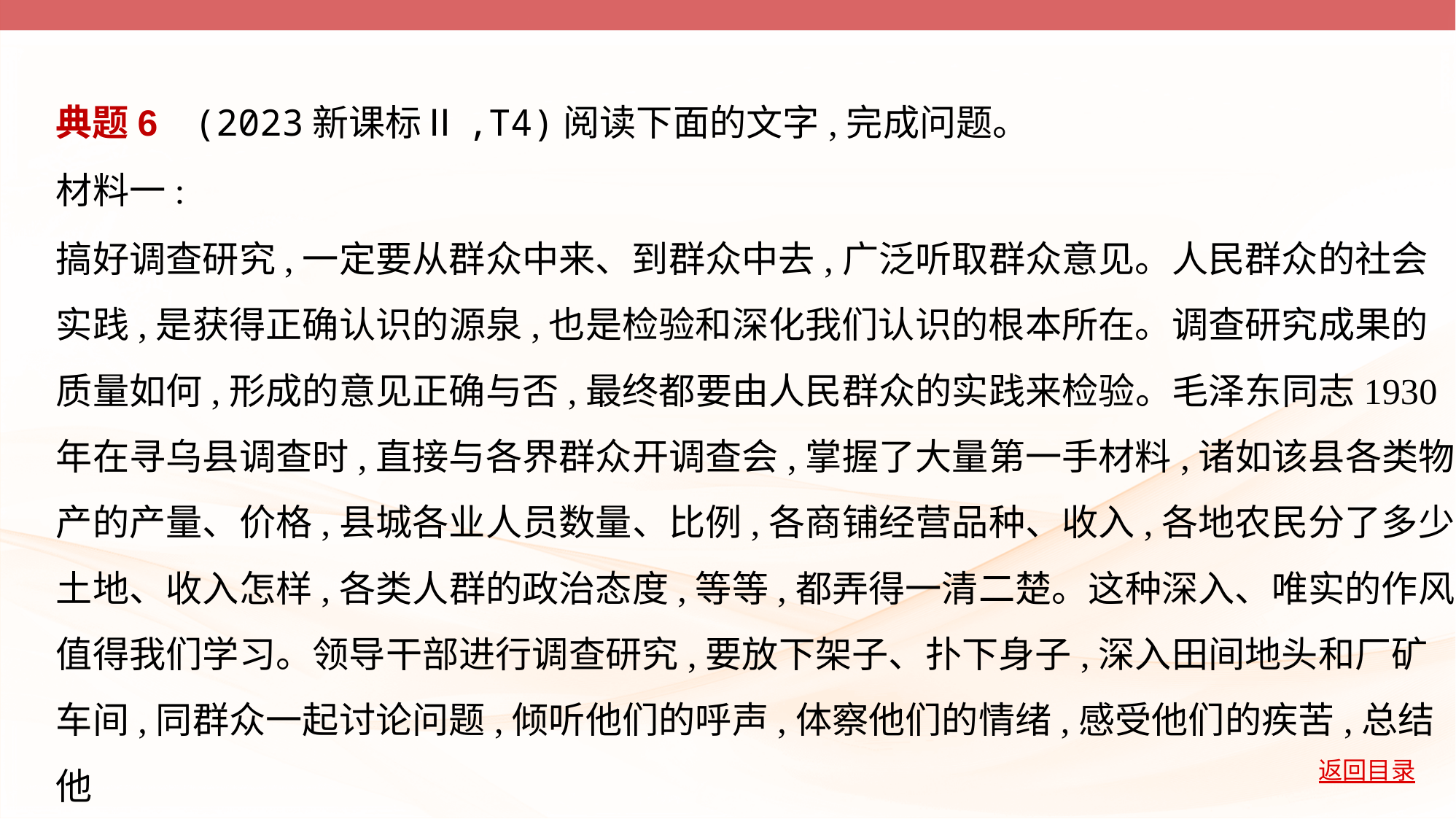

典题6    (2023新课标Ⅱ,T4)阅读下面的文字,完成问题。
材料一:
搞好调查研究,一定要从群众中来、到群众中去,广泛听取群众意见。人民群众的社会
实践,是获得正确认识的源泉,也是检验和深化我们认识的根本所在。调查研究成果的
质量如何,形成的意见正确与否,最终都要由人民群众的实践来检验。毛泽东同志1930
年在寻乌县调查时,直接与各界群众开调查会,掌握了大量第一手材料,诸如该县各类物
产的产量、价格,县城各业人员数量、比例,各商铺经营品种、收入,各地农民分了多少
土地、收入怎样,各类人群的政治态度,等等,都弄得一清二楚。这种深入、唯实的作风
值得我们学习。领导干部进行调查研究,要放下架子、扑下身子,深入田间地头和厂矿
车间,同群众一起讨论问题,倾听他们的呼声,体察他们的情绪,感受他们的疾苦,总结他